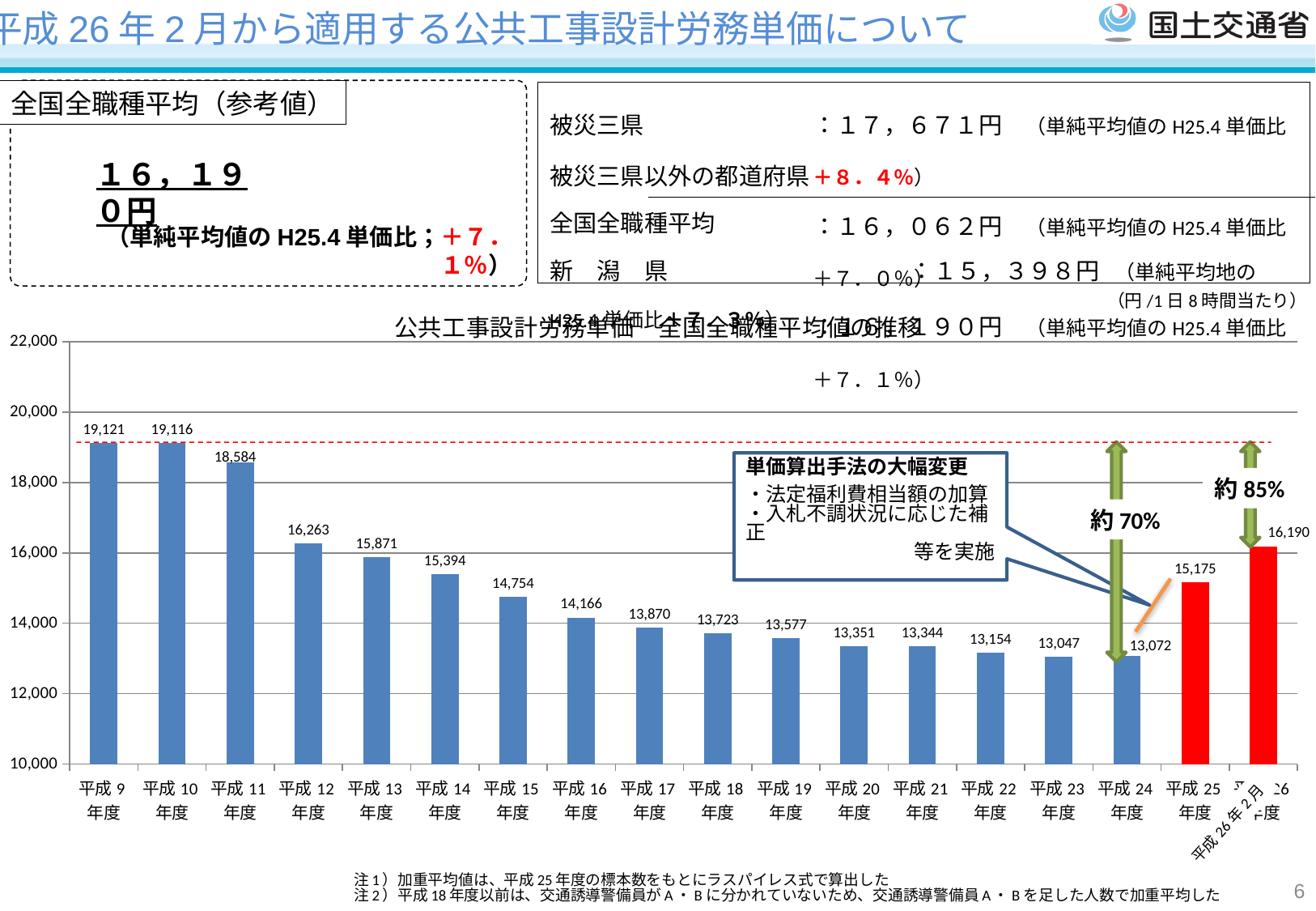

平成26年2月から適用する公共工事設計労務単価について

全国全職種平均（参考値）
：１７，６７１円　（単純平均値のH25.4単価比＋８．４％）
：１６，０６２円　（単純平均値のH25.4単価比＋７．０％）
：１６，１９０円　（単純平均値のH25.4単価比＋７．１％）
被災三県
被災三県以外の都道府県
全国全職種平均
新　潟　県　　　　　　　　　　 ：１５，３９８円   （単純平均地のH25.4単価比＋７．３％）
１６，１９０円
（単純平均値のH25.4単価比；＋７．１％）

### Chart: 公共工事設計労務単価　全国全職種平均値の推移

| Category | 加重平均値 |
|---|---|
| 平成9年度 | 19120.608470452822 |
| 平成10年度 | 19115.90324465256 |
| 平成11年度 | 18584.49438006332 |
| 平成12年度 | 16263.399342524044 |
| 平成13年度 | 15870.90886894952 |
| 平成14年度 | 15393.85076865391 |
| 平成15年度 | 14754.084809166296 |
| 平成16年度 | 14165.693532494484 |
| 平成17年度 | 13870.062172461001 |
| 平成18年度 | 13723.2558139533 |
| 平成19年度 | 13576.71366660563 |
| 平成20年度 | 13350.800045343169 |
| 平成21年度 | 13343.784933860003 |
| 平成22年度 | 13154.015922428141 |
| 平成23年度 | 13047.41413137311 |
| 平成24年度 | 13071.77213313452 |
| 平成25年度 | 15174.659272242132 |
| 平成26年度 | 16190.248602645599 |
（円/1日8時間当たり）

約85%
約70%
平成26年2月
6